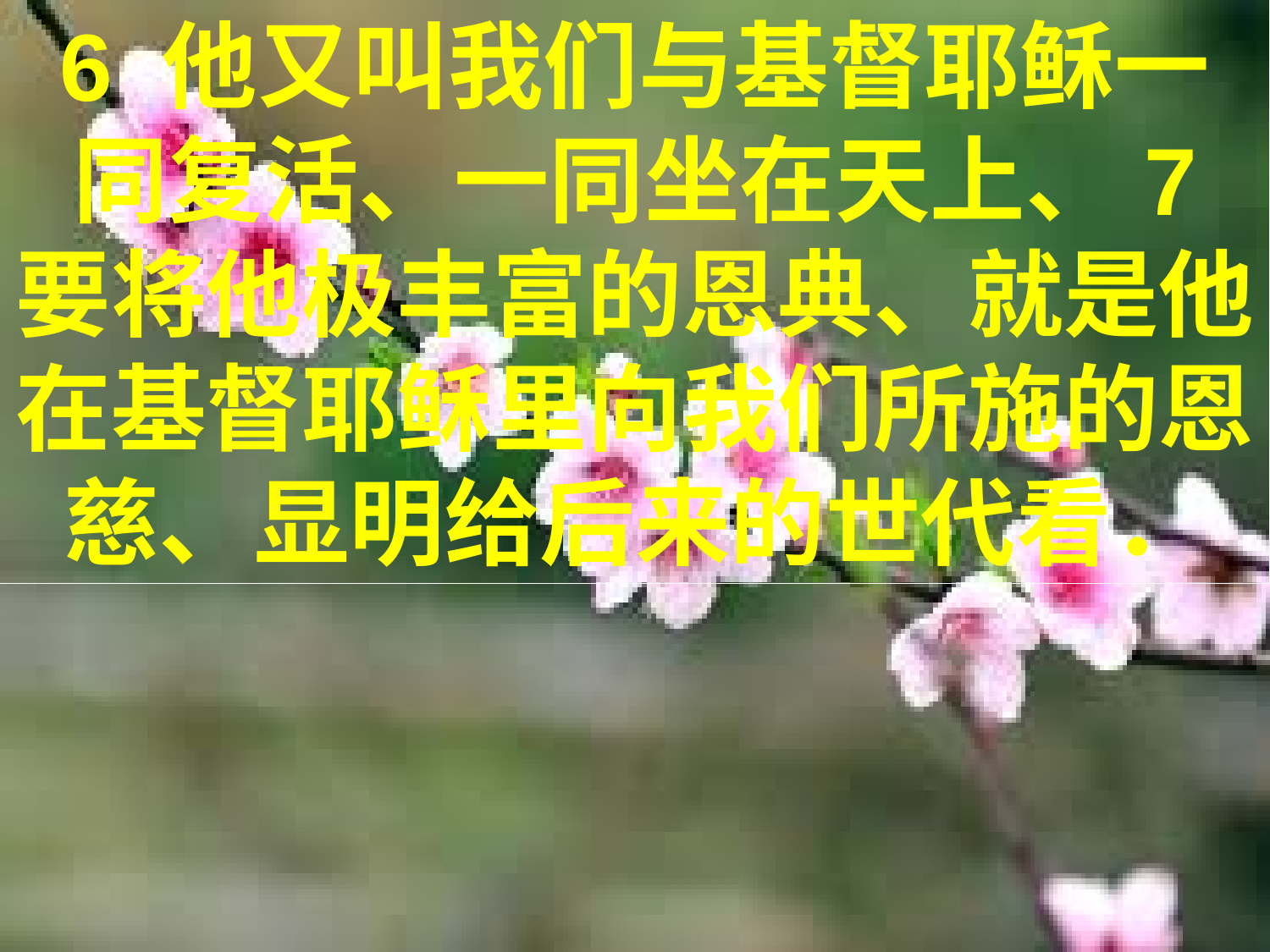

6 他又叫我们与基督耶稣一同复活、一同坐在天上、7 要将他极丰富的恩典、就是他在基督耶稣里向我们所施的恩慈、显明给后来的世代看．